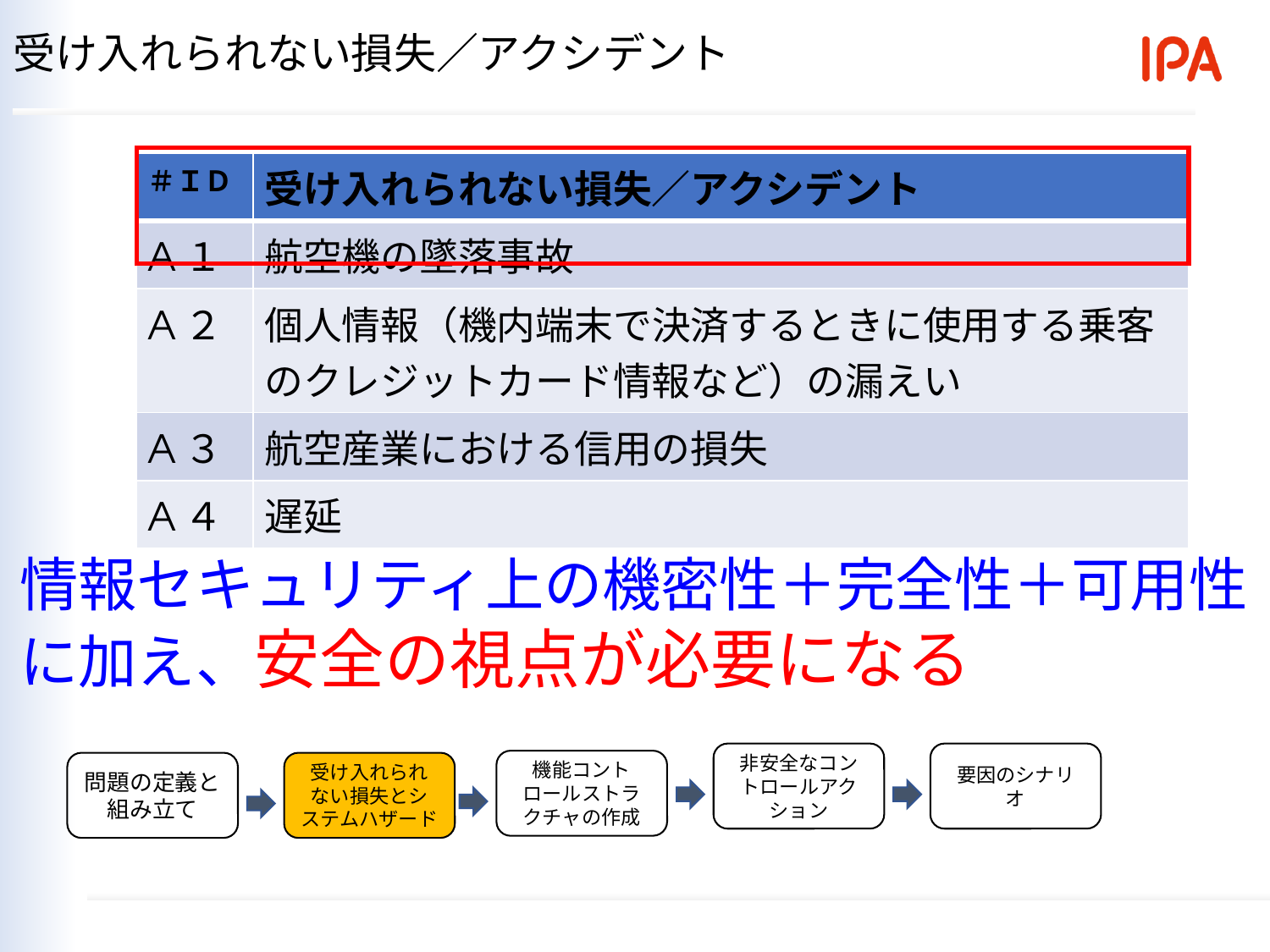

受け入れられない損失／アクシデント

| ＃ＩＤ | 受け入れられない損失／アクシデント |
| --- | --- |
| A１ | 航空機の墜落事故 |
| A２ | 個人情報（機内端末で決済するときに使用する乗客のクレジットカード情報など）の漏えい |
| A３ | 航空産業における信用の損失 |
| A４ | 遅延 |

情報セキュリティ上の機密性＋完全性＋可用性に加え、安全の視点が必要になる

非安全なコントロールアクション
要因のシナリオ
機能コントロールストラクチャの作成
問題の定義と組み立て
受け入れられない損失とシステムハザード